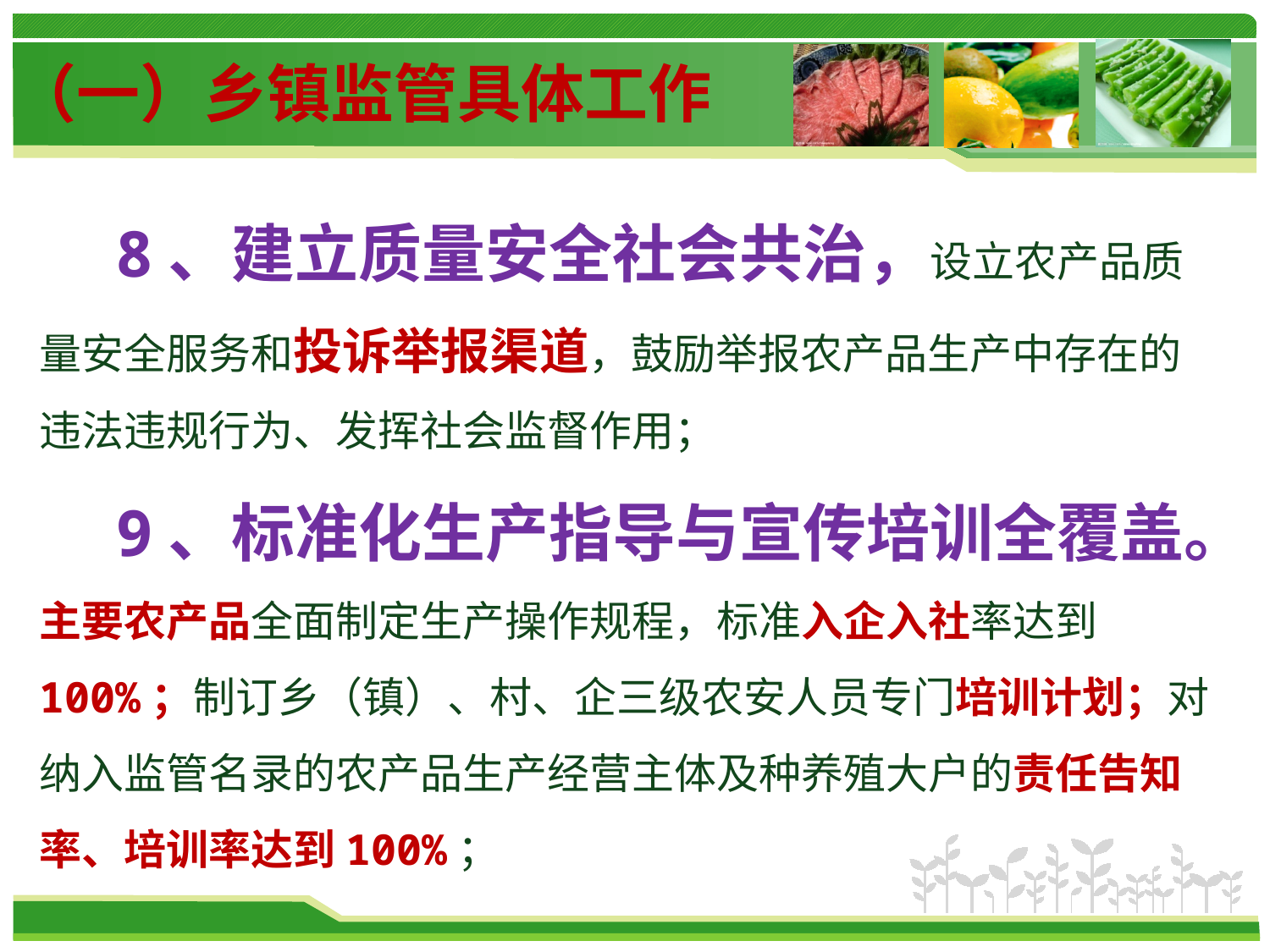

（一）乡镇监管具体工作
  8、建立质量安全社会共治，设立农产品质量安全服务和投诉举报渠道，鼓励举报农产品生产中存在的违法违规行为、发挥社会监督作用；
  9、标准化生产指导与宣传培训全覆盖。主要农产品全面制定生产操作规程，标准入企入社率达到100%；制订乡（镇）、村、企三级农安人员专门培训计划；对纳入监管名录的农产品生产经营主体及种养殖大户的责任告知率、培训率达到100%；